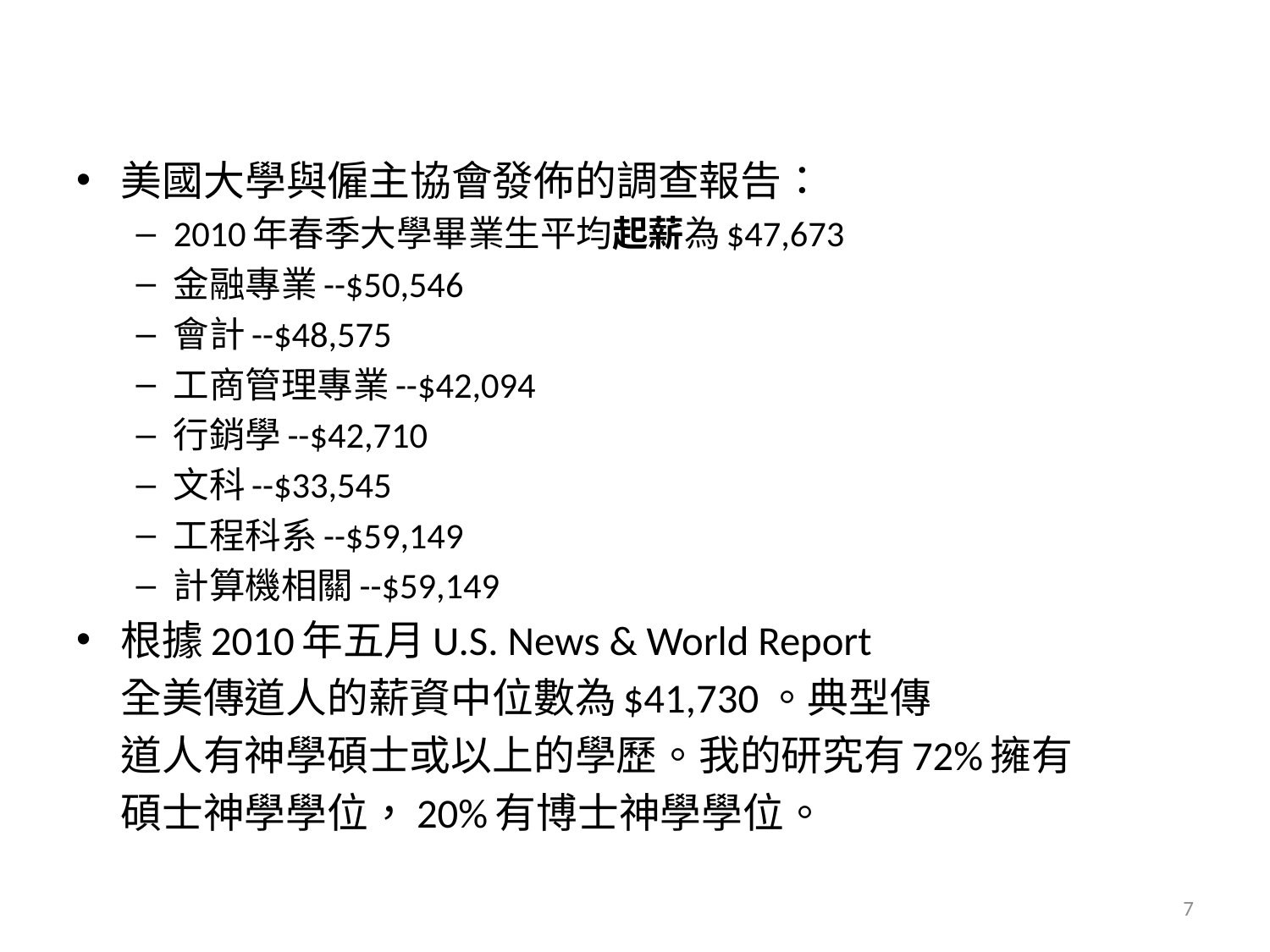

#
美國大學與僱主協會發佈的調查報告：
2010年春季大學畢業生平均起薪為$47,673
金融專業--$50,546
會計--$48,575
工商管理專業--$42,094
行銷學--$42,710
文科--$33,545
工程科系--$59,149
計算機相關--$59,149
根據2010年五月U.S. News & World Report
    全美傳道人的薪資中位數為$41,730。典型傳
    道人有神學碩士或以上的學歷。我的研究有72%擁有
    碩士神學學位，20%有博士神學學位。

7